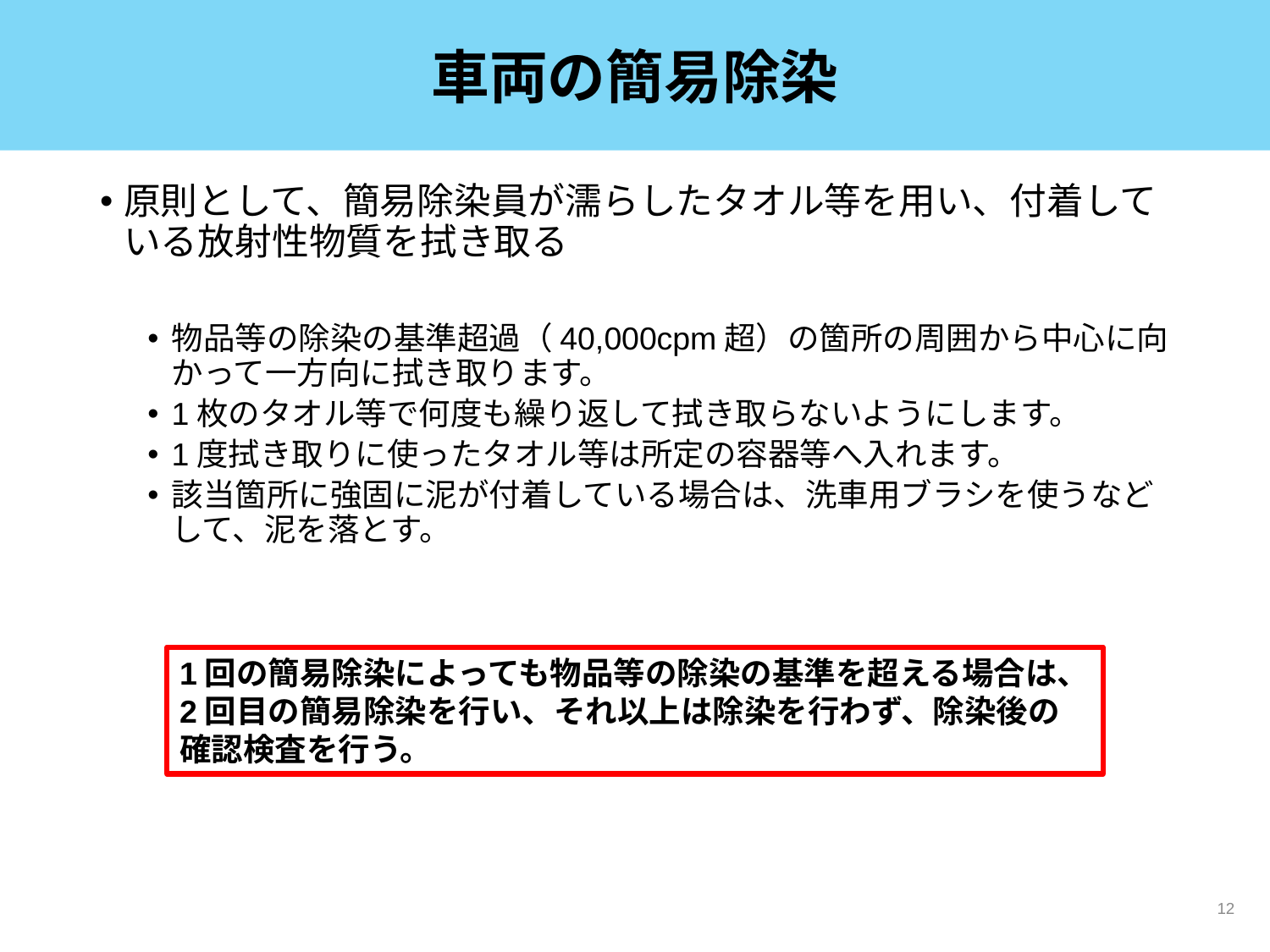

# 車両の簡易除染
原則として、簡易除染員が濡らしたタオル等を用い、付着している放射性物質を拭き取る

物品等の除染の基準超過（40,000cpm超）の箇所の周囲から中心に向かって一方向に拭き取ります。
1枚のタオル等で何度も繰り返して拭き取らないようにします。
1度拭き取りに使ったタオル等は所定の容器等へ入れます。
該当箇所に強固に泥が付着している場合は、洗車用ブラシを使うなどして、泥を落とす。
1回の簡易除染によっても物品等の除染の基準を超える場合は、2回目の簡易除染を行い、それ以上は除染を行わず、除染後の確認検査を行う。
12